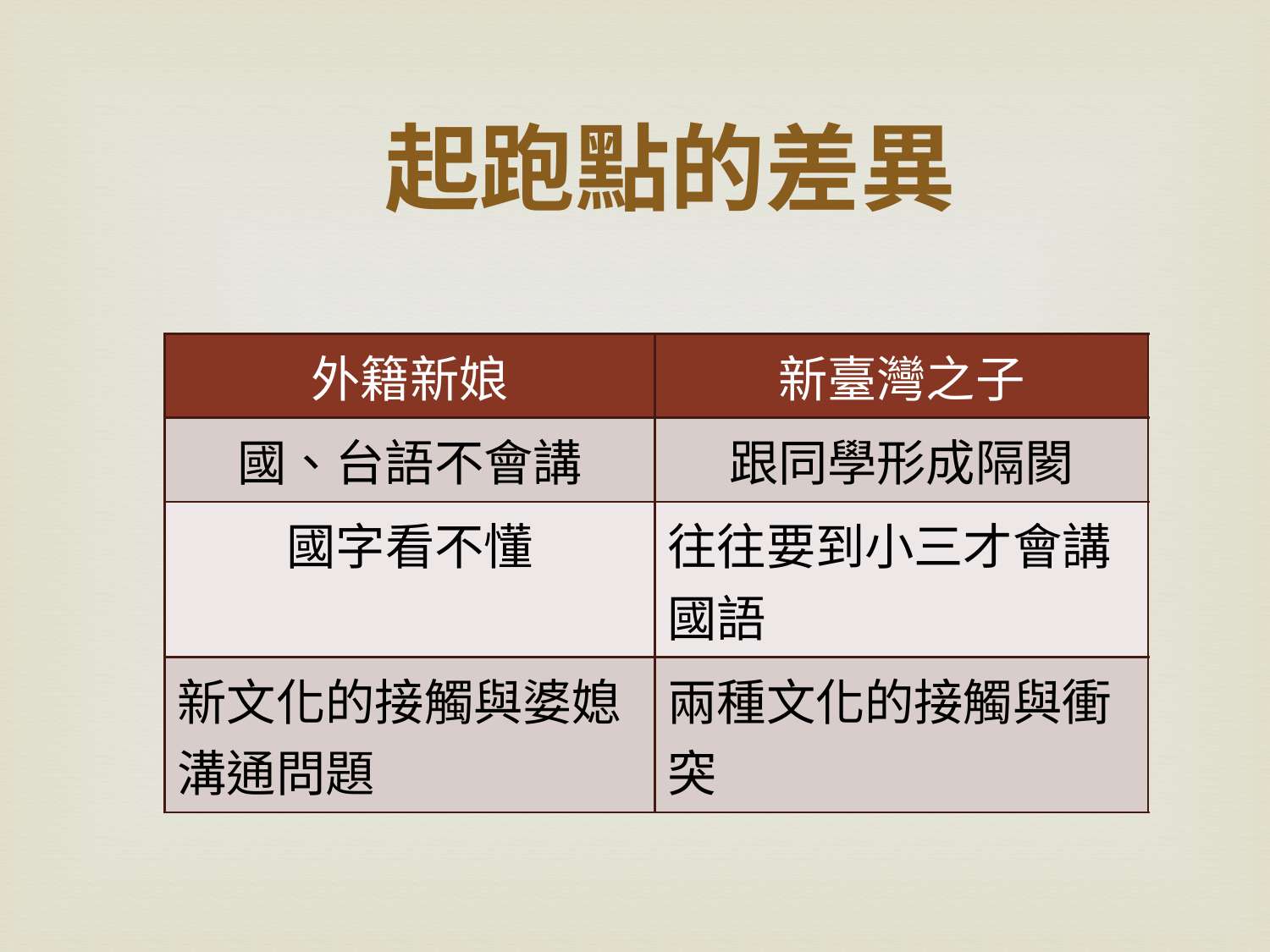

起跑點的差異
| 外籍新娘 | 新臺灣之子 |
| --- | --- |
| 國、台語不會講 | 跟同學形成隔閡 |
| 國字看不懂 | 往往要到小三才會講國語 |
| 新文化的接觸與婆媳溝通問題 | 兩種文化的接觸與衝突 |